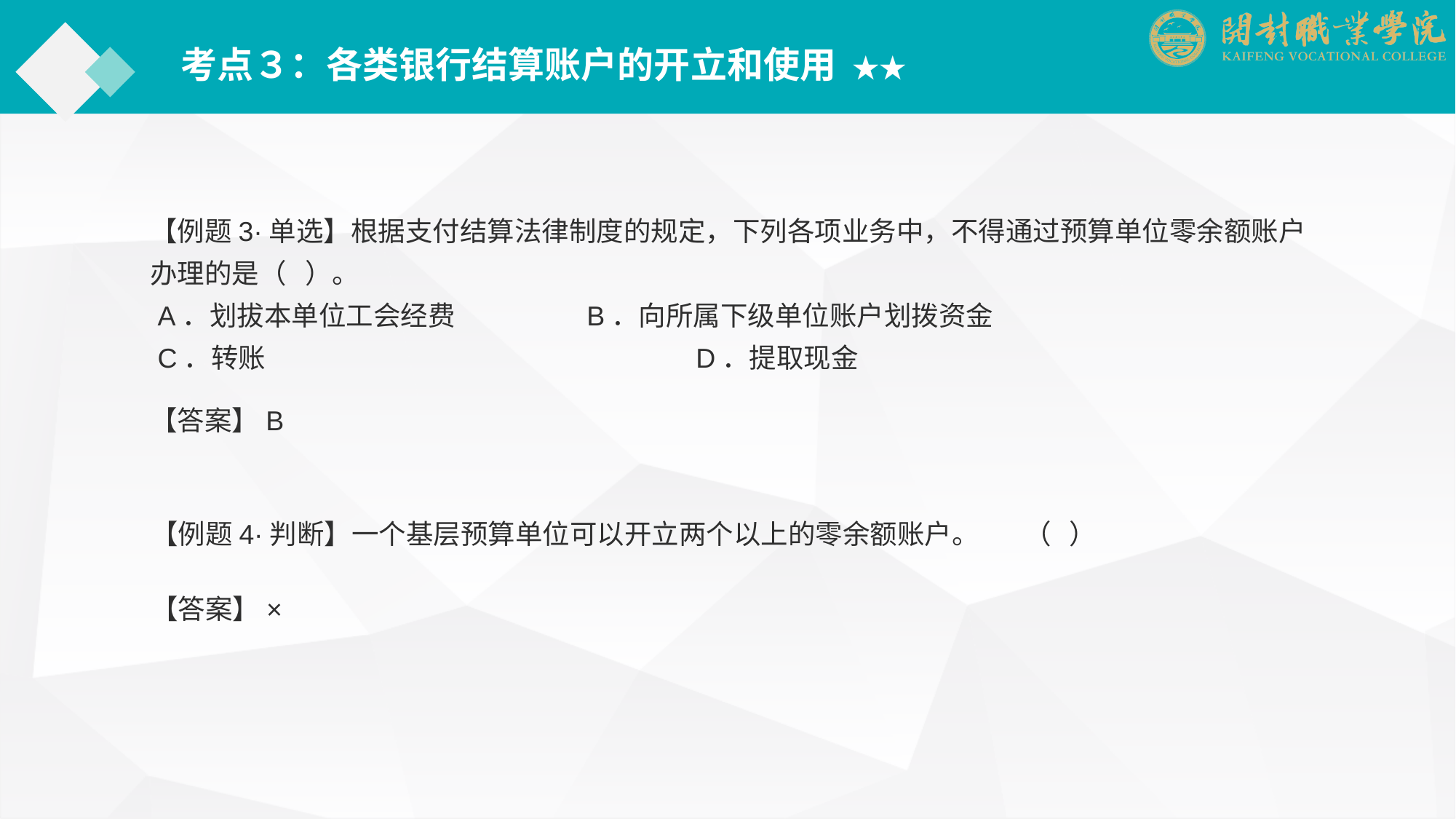

考点３：各类银行结算账户的开立和使用  ★★
【例题3·单选】根据支付结算法律制度的规定，下列各项业务中，不得通过预算单位零余额账户办理的是（   ）。
 A．划拔本单位工会经费		B．向所属下级单位账户划拨资金
 C．转账				D．提取现金
【答案】B
【例题4·判断】一个基层预算单位可以开立两个以上的零余额账户。	（   ）
【答案】×